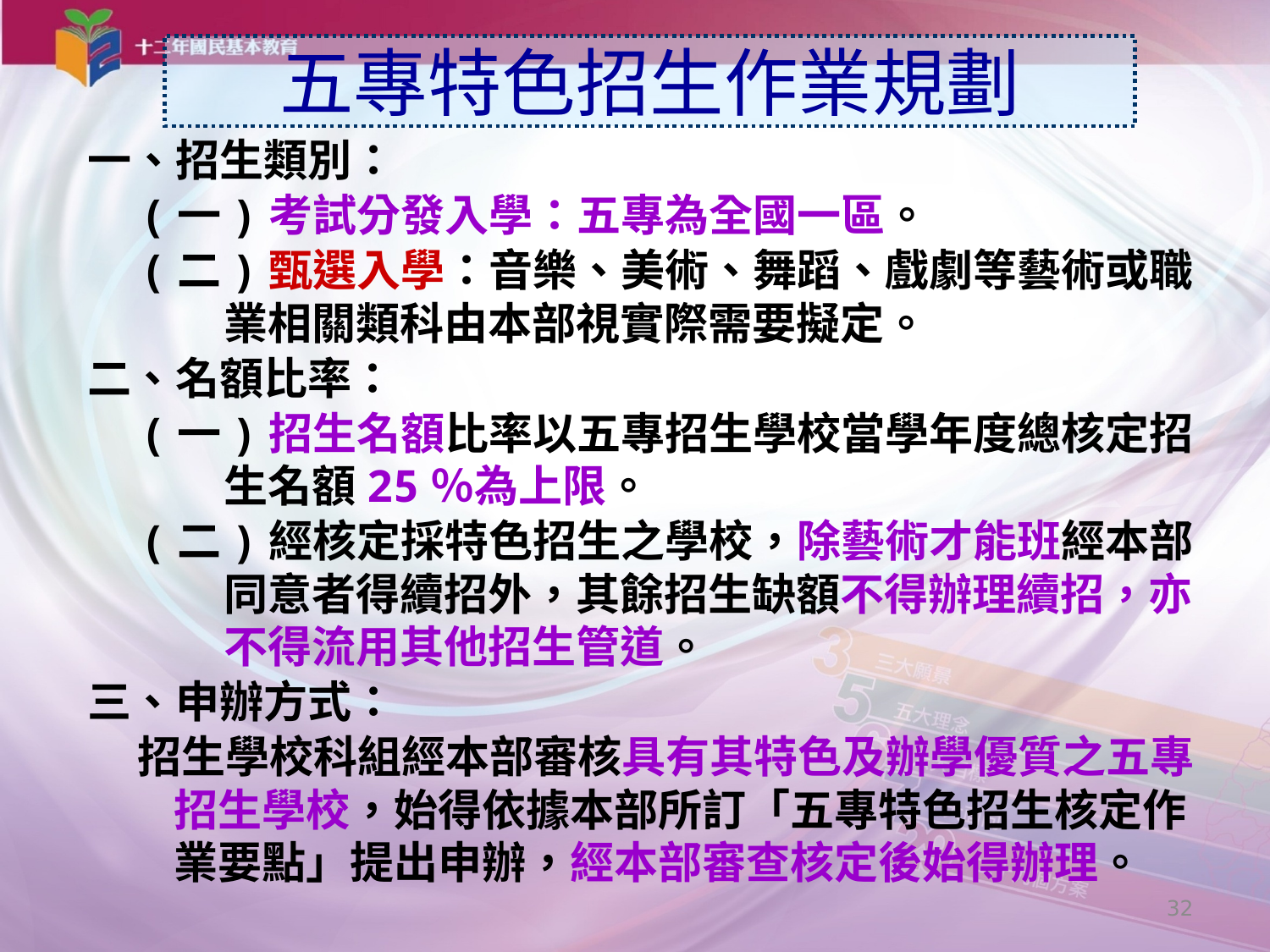

五專特色招生作業規劃
一、招生類別：
  (一)考試分發入學：五專為全國一區。
  (二)甄選入學：音樂、美術、舞蹈、戲劇等藝術或職業相關類科由本部視實際需要擬定。
二、名額比率：
  (一)招生名額比率以五專招生學校當學年度總核定招生名額25％為上限。
  (二)經核定採特色招生之學校，除藝術才能班經本部同意者得續招外，其餘招生缺額不得辦理續招，亦不得流用其他招生管道。
三、申辦方式：
    招生學校科組經本部審核具有其特色及辦學優質之五專招生學校，始得依據本部所訂「五專特色招生核定作業要點」提出申辦，經本部審查核定後始得辦理。
32